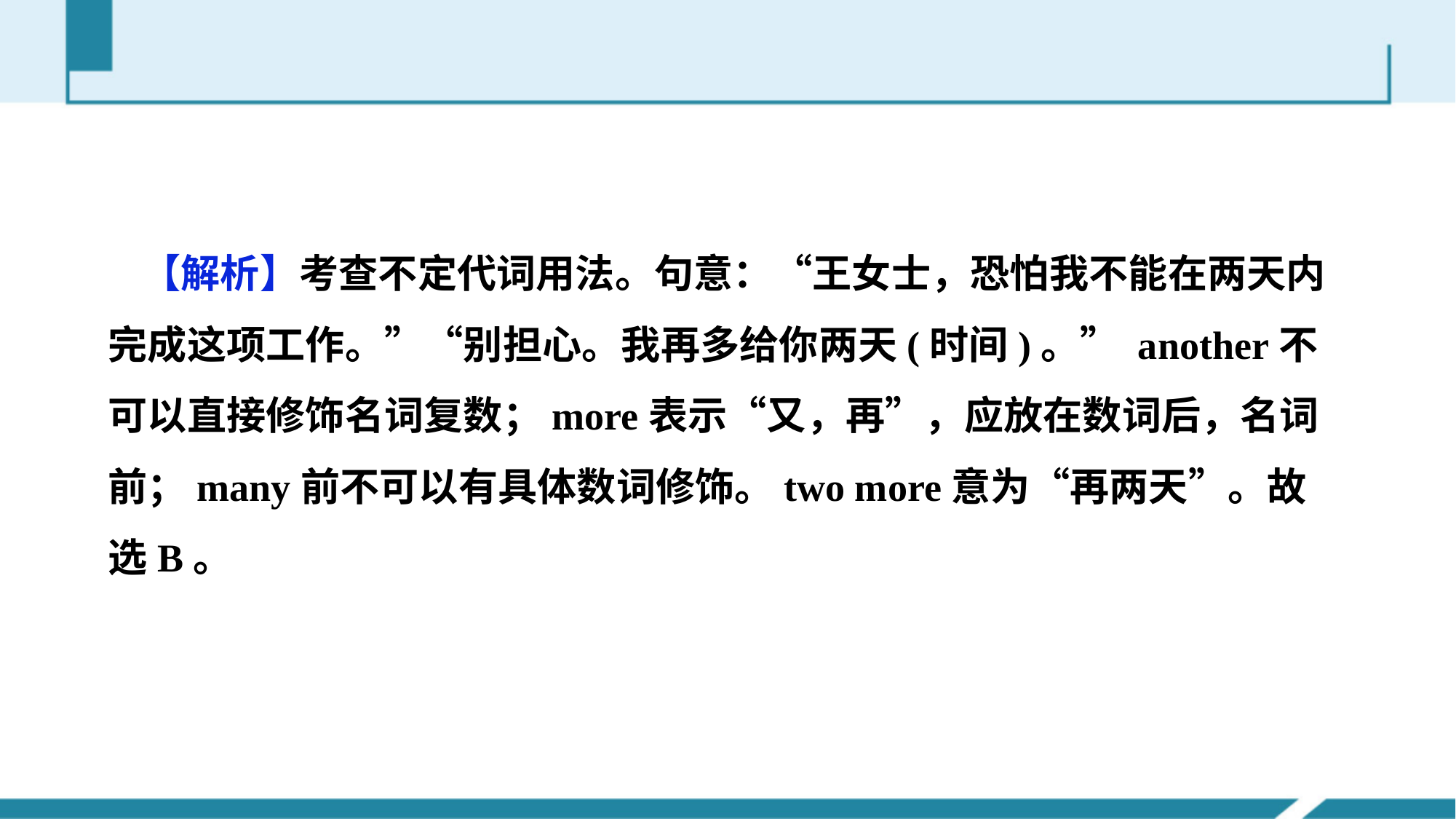

【解析】考查不定代词用法。句意：“王女士，恐怕我不能在两天内完成这项工作。”“别担心。我再多给你两天(时间)。” another不可以直接修饰名词复数；more表示“又，再”，应放在数词后，名词前；many前不可以有具体数词修饰。two more意为“再两天”。故选B。